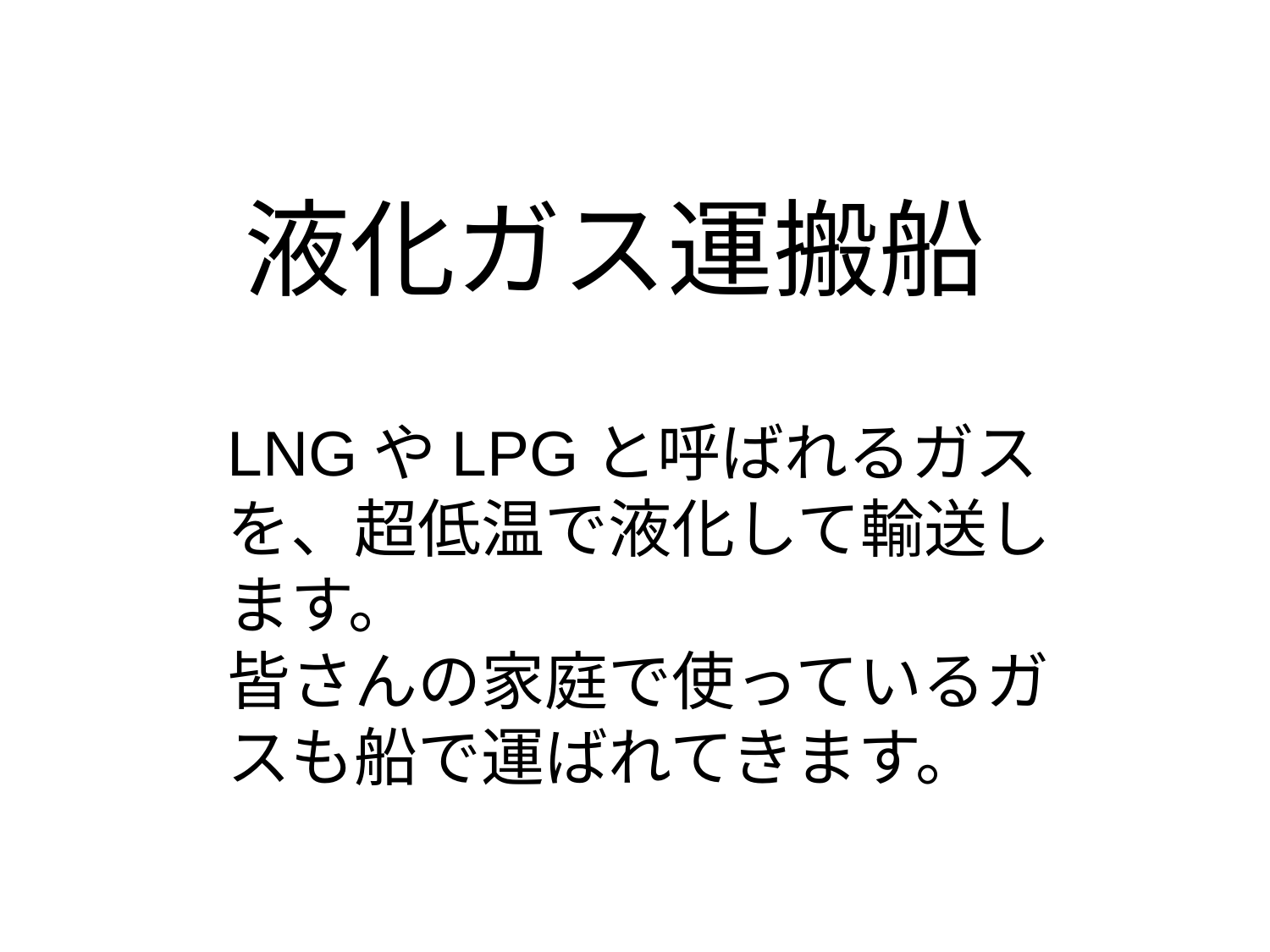

液化ガス運搬船

LNGやLPGと呼ばれるガスを、超低温で液化して輸送します。
皆さんの家庭で使っているガスも船で運ばれてきます。